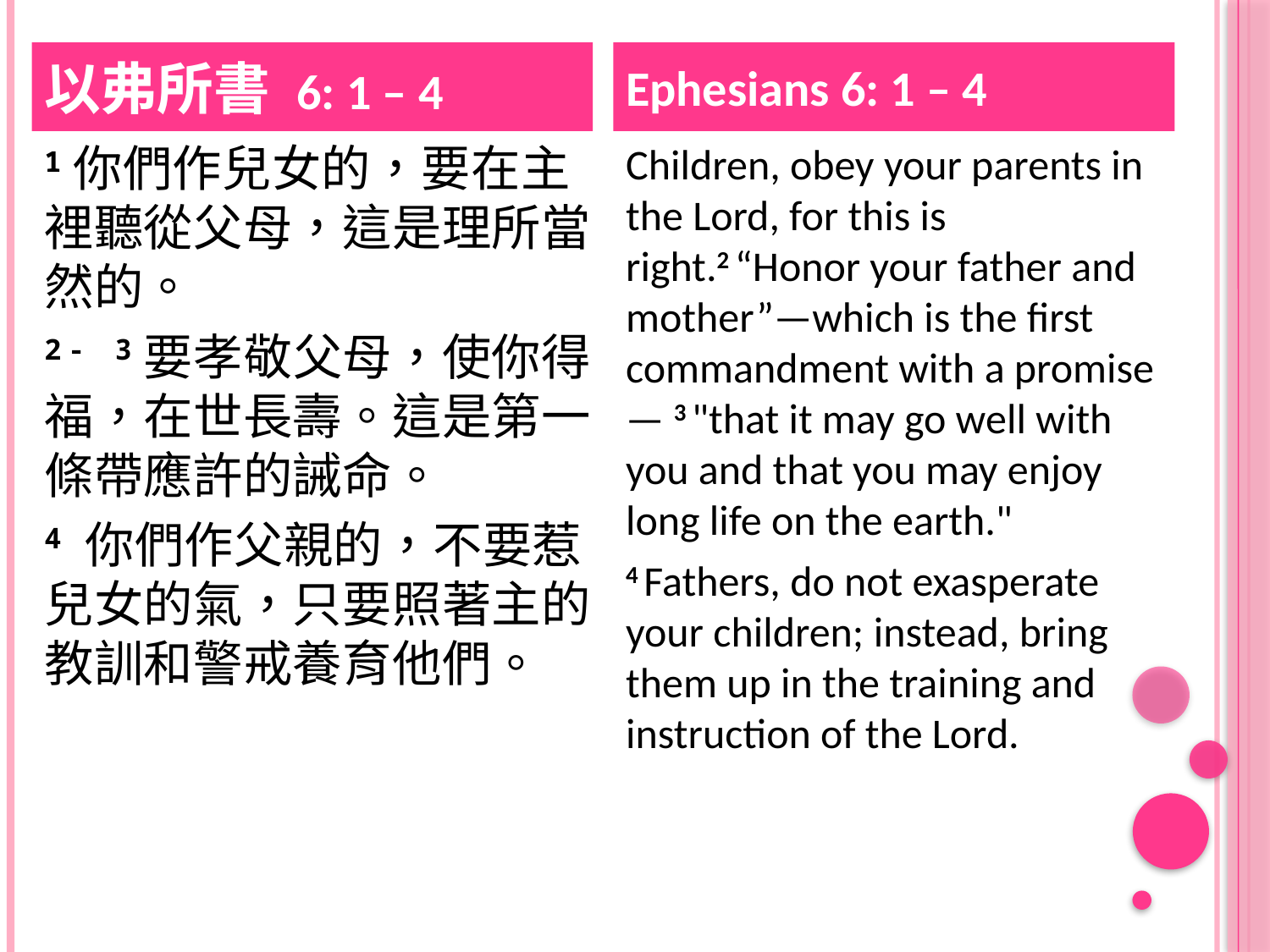

以弗所書 6: 1 – 4
Ephesians 6: 1 – 4
1你 們 作 兒 女 的 ， 要 在 主 裡 聽 從 父 母 ， 這 是 理 所 當 然 的 。
2 - 3要 孝 敬 父 母 ， 使 你 得 福 ， 在 世 長 壽 。 這 是 第 一 條 帶 應 許 的 誡 命 。
4 你 們 作 父 親 的 ， 不 要 惹 兒 女 的 氣 ， 只 要 照 著 主 的 教 訓 和 警 戒 養 育 他 們 。
Children, obey your parents in the Lord, for this is right.2 “Honor your father and mother”—which is the first commandment with a promise— 3 "that it may go well with you and that you may enjoy long life on the earth."
4 Fathers, do not exasperate your children; instead, bring them up in the training and instruction of the Lord.